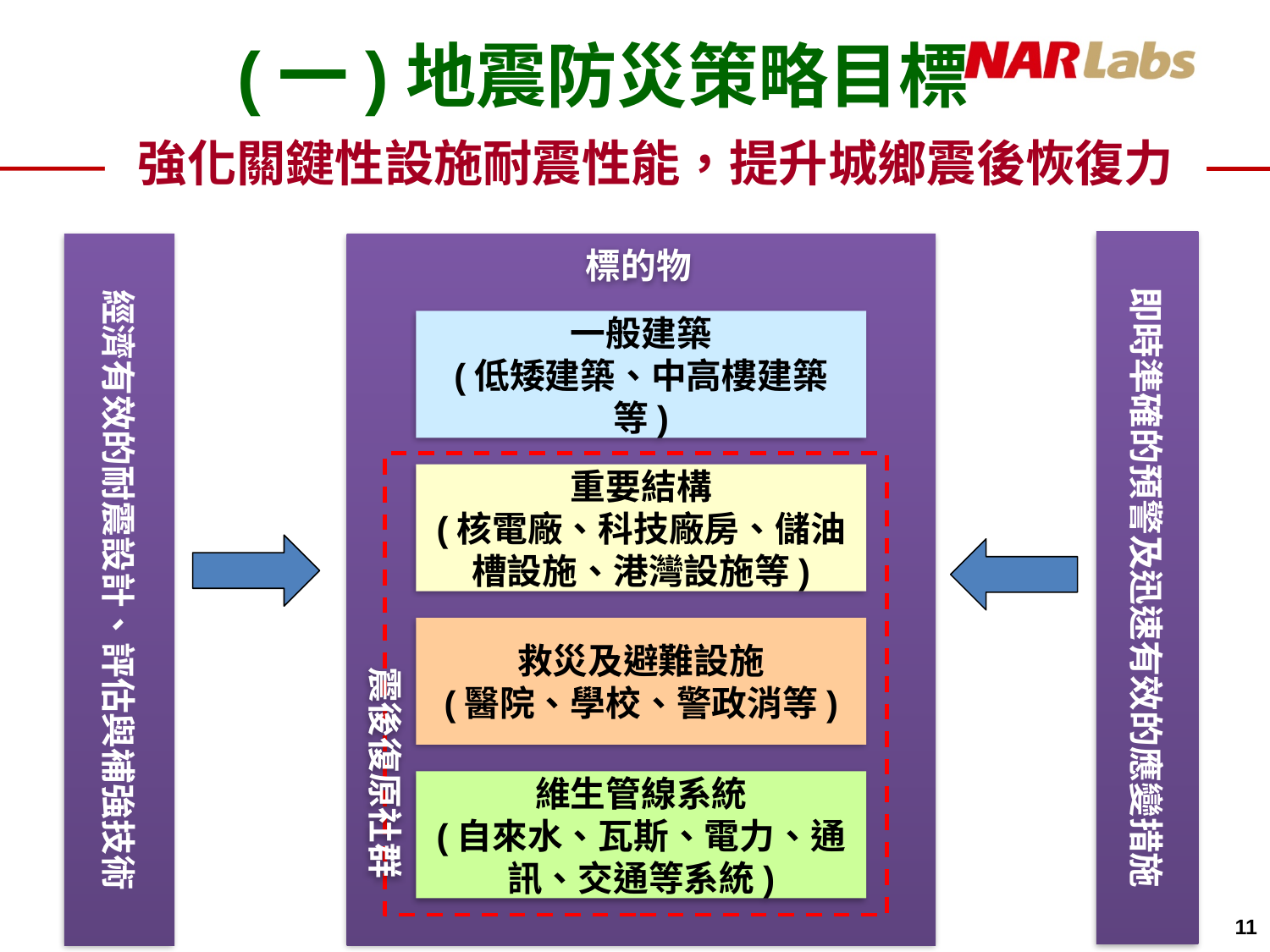

(一)地震防災策略目標
強化關鍵性設施耐震性能，提升城鄉震後恢復力
即時準確的預警及迅速有效的應變措施
經濟有效的耐震設計、評估與補強技術

標的物
一般建築
(低矮建築、中高樓建築等)

重要結構
(核電廠、科技廠房、儲油槽設施、港灣設施等)

救災及避難設施
(醫院、學校、警政消等)
震後復原社群
維生管線系統
(自來水、瓦斯、電力、通訊、交通等系統)
11